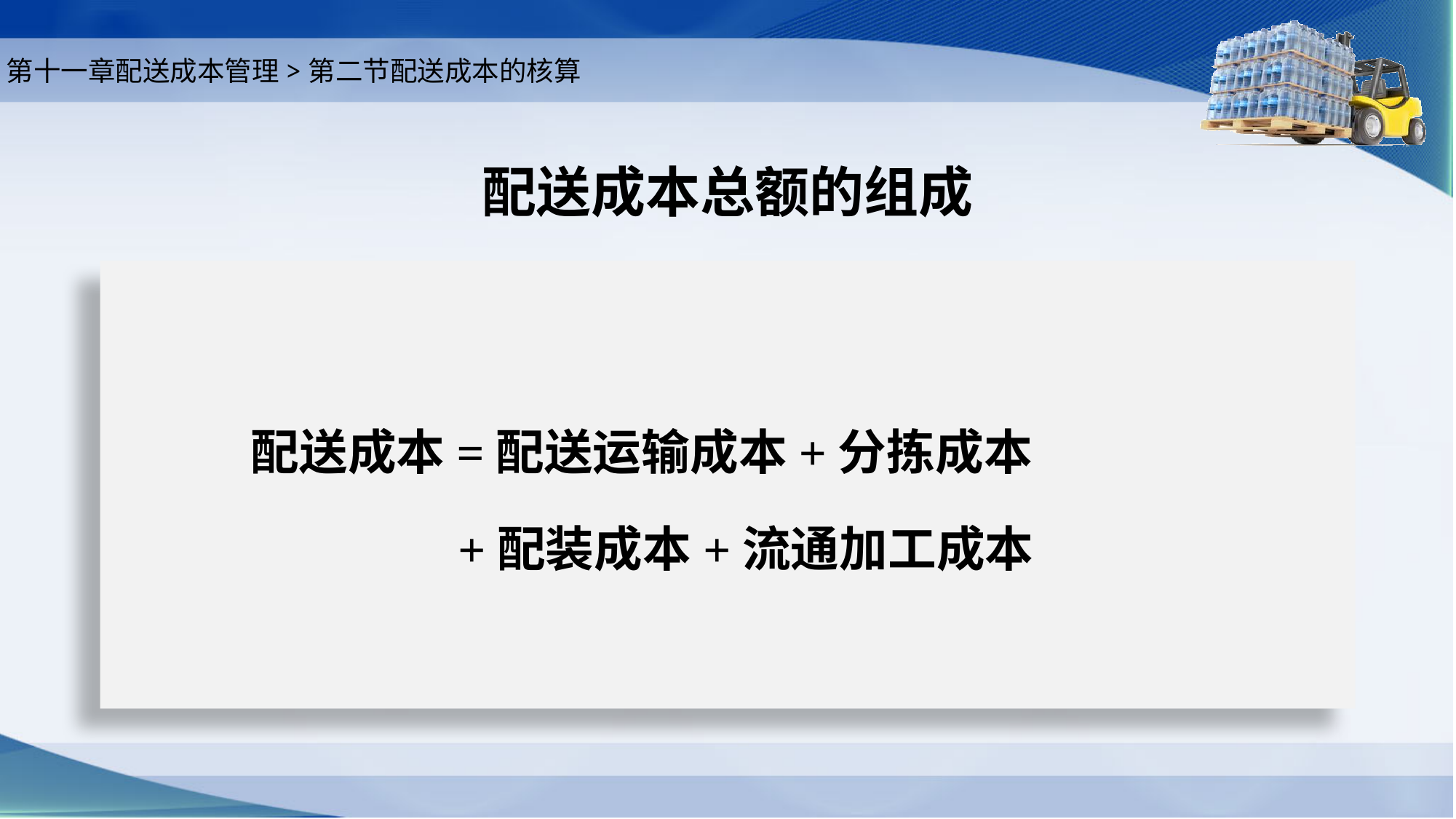

第十一章配送成本管理>第二节配送成本的核算
# 配送成本总额的组成
配送成本=配送运输成本+分拣成本
                 +配装成本+流通加工成本